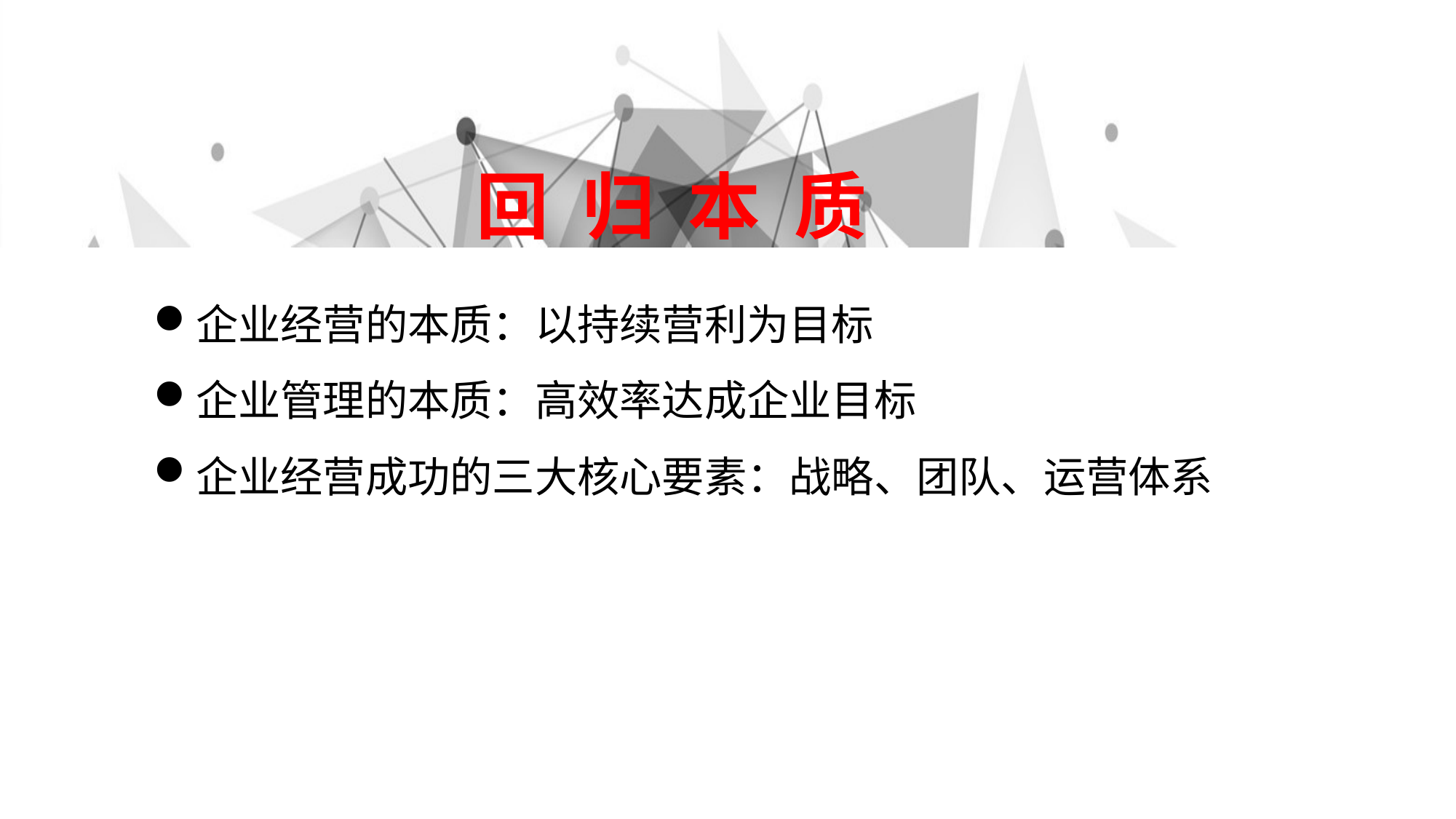

回  归  本  质
企业经营的本质：以持续营利为目标

企业管理的本质：高效率达成企业目标

企业经营成功的三大核心要素：战略、团队、运营体系